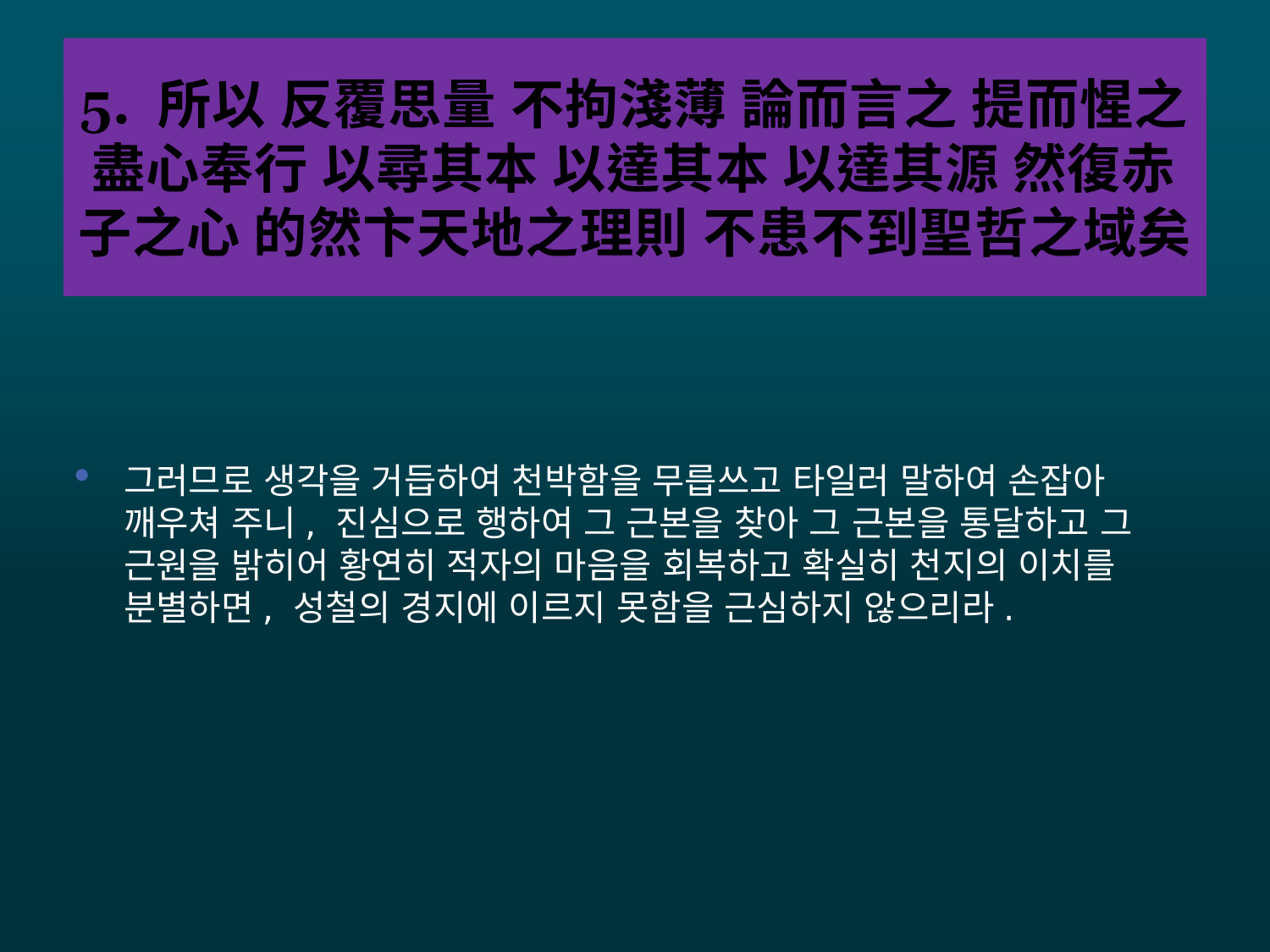

# 5. 所以 反覆思量 不拘淺薄 論而言之 提而惺之 盡心奉行 以尋其本 以達其本 以達其源 然復赤子之心 的然卞天地之理則 不患不到聖哲之域矣
그러므로 생각을 거듭하여 천박함을 무릅쓰고 타일러 말하여 손잡아 깨우쳐 주니, 진심으로 행하여 그 근본을 찾아 그 근본을 통달하고 그 근원을 밝히어 황연히 적자의 마음을 회복하고 확실히 천지의 이치를 분별하면, 성철의 경지에 이르지 못함을 근심하지 않으리라.